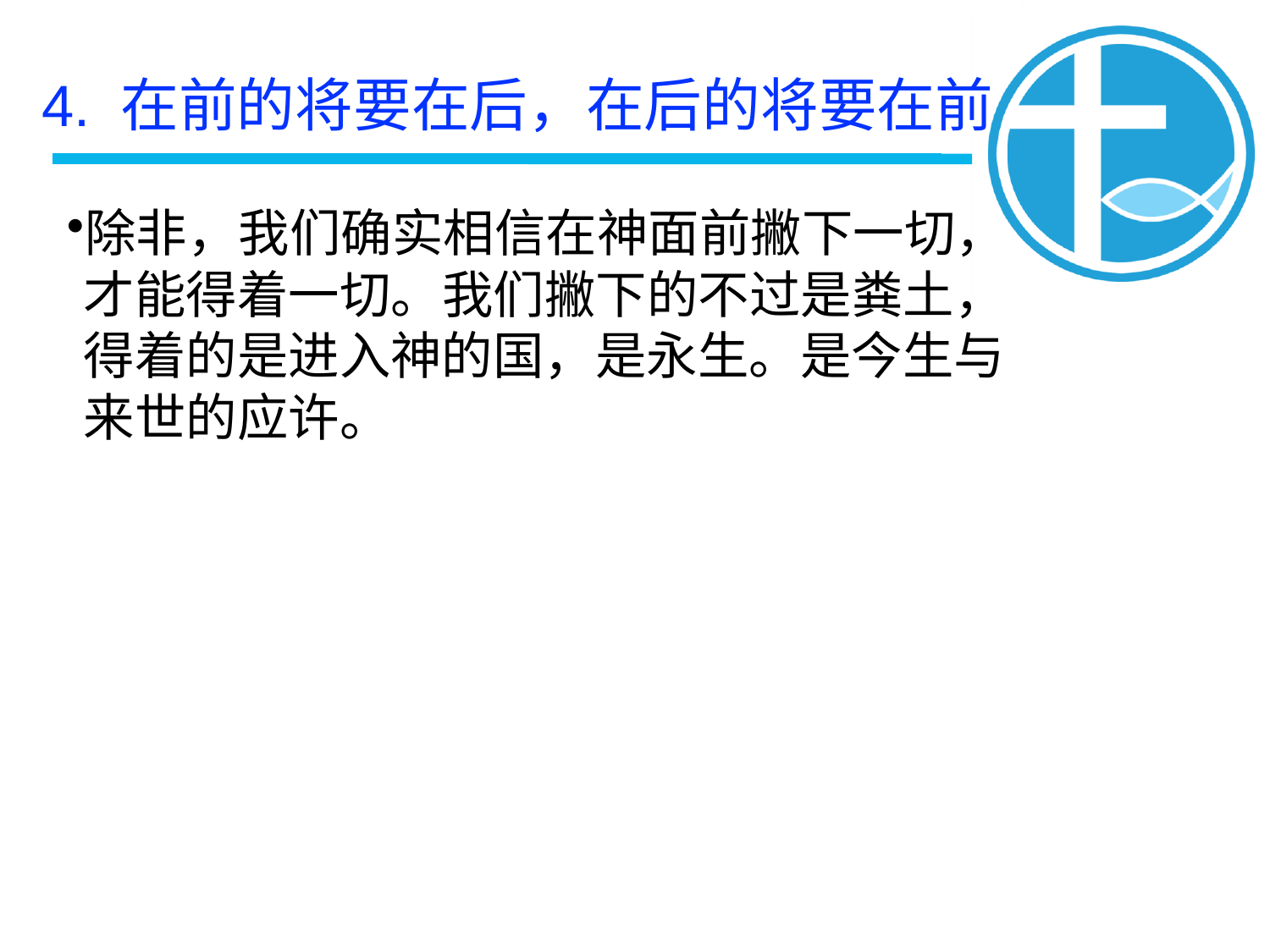

4. 在前的将要在后，在后的将要在前
除非，我们确实相信在神面前撇下一切，才能得着一切。我们撇下的不过是粪土，得着的是进入神的国，是永生。是今生与来世的应许。